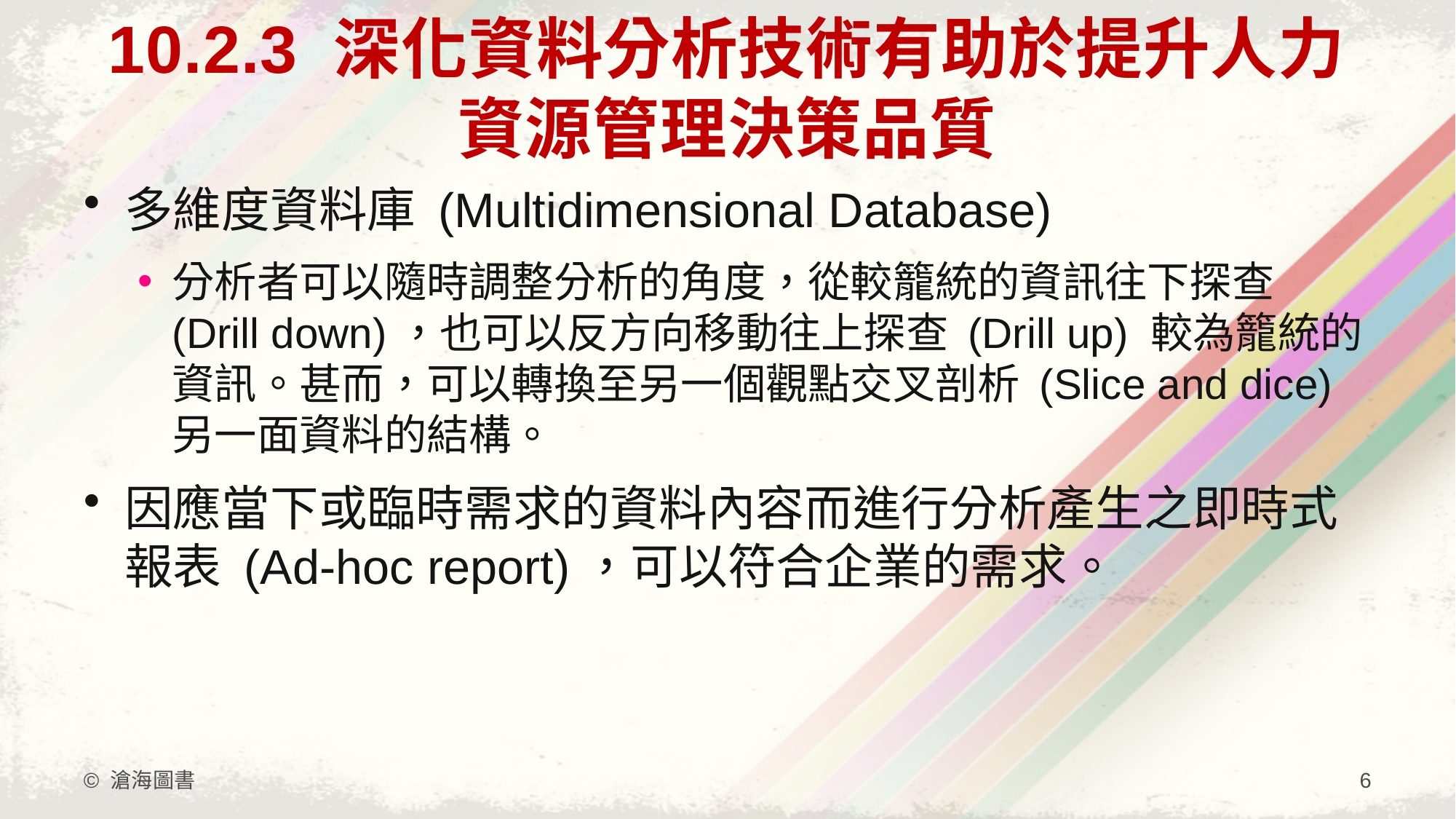

# 10.2.3 深化資料分析技術有助於提升人力資源管理決策品質
多維度資料庫 (Multidimensional Database)
分析者可以隨時調整分析的角度，從較籠統的資訊往下探查 (Drill down)，也可以反方向移動往上探查 (Drill up) 較為籠統的資訊。甚而，可以轉換至另一個觀點交叉剖析 (Slice and dice) 另一面資料的結構。
因應當下或臨時需求的資料內容而進行分析產生之即時式報表 (Ad-hoc report)，可以符合企業的需求。
© 滄海圖書
6